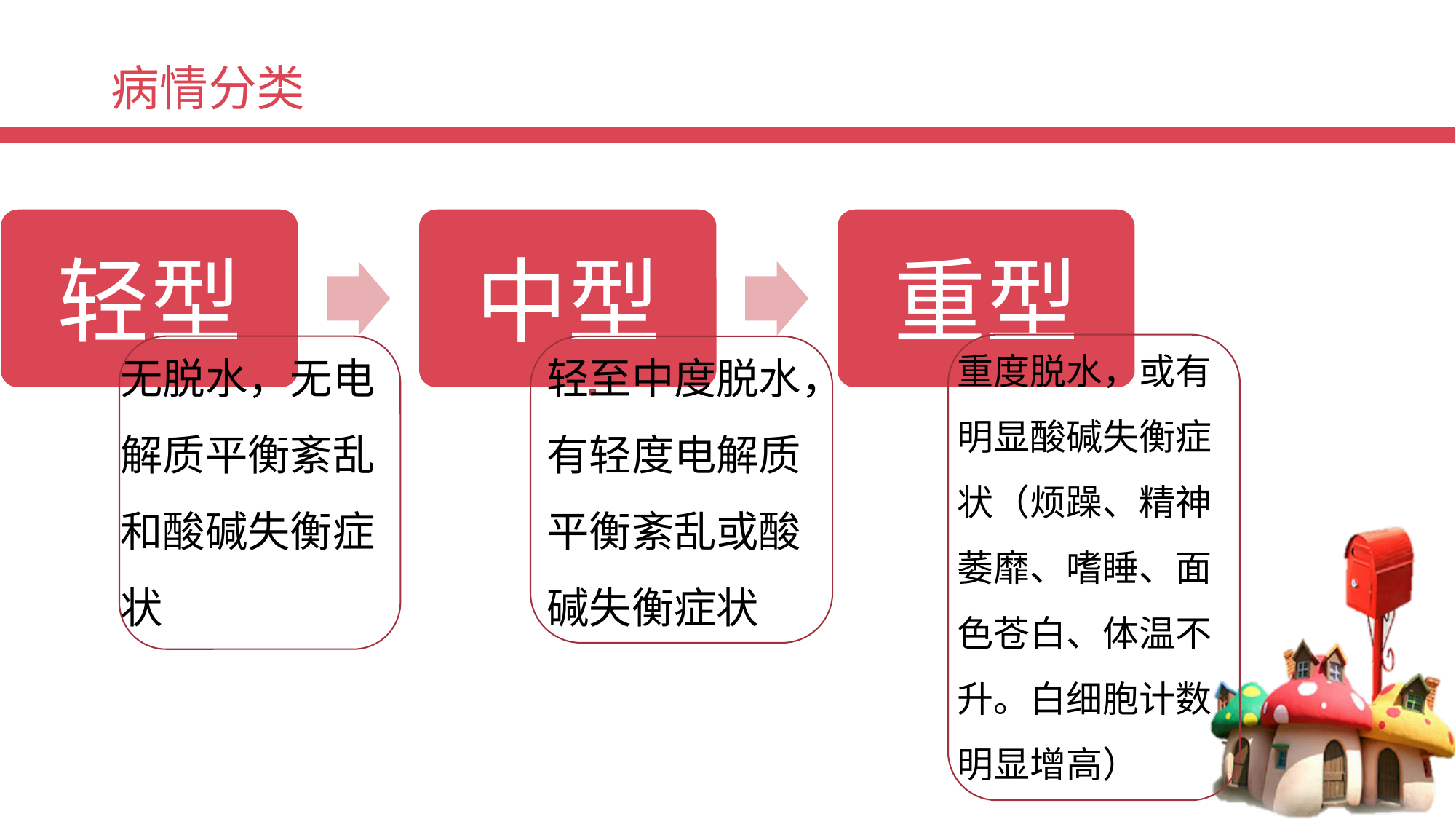

轻型

中型

重型
# 病情分类
无脱水，无电解质平衡紊乱和酸碱失衡症状

轻至中度脱水，有轻度电解质平衡紊乱或酸碱失衡症状

重度脱水，或有明显酸碱失衡症状（烦躁、精神萎靡、嗜睡、面色苍白、体温不升。白细胞计数明显增高）